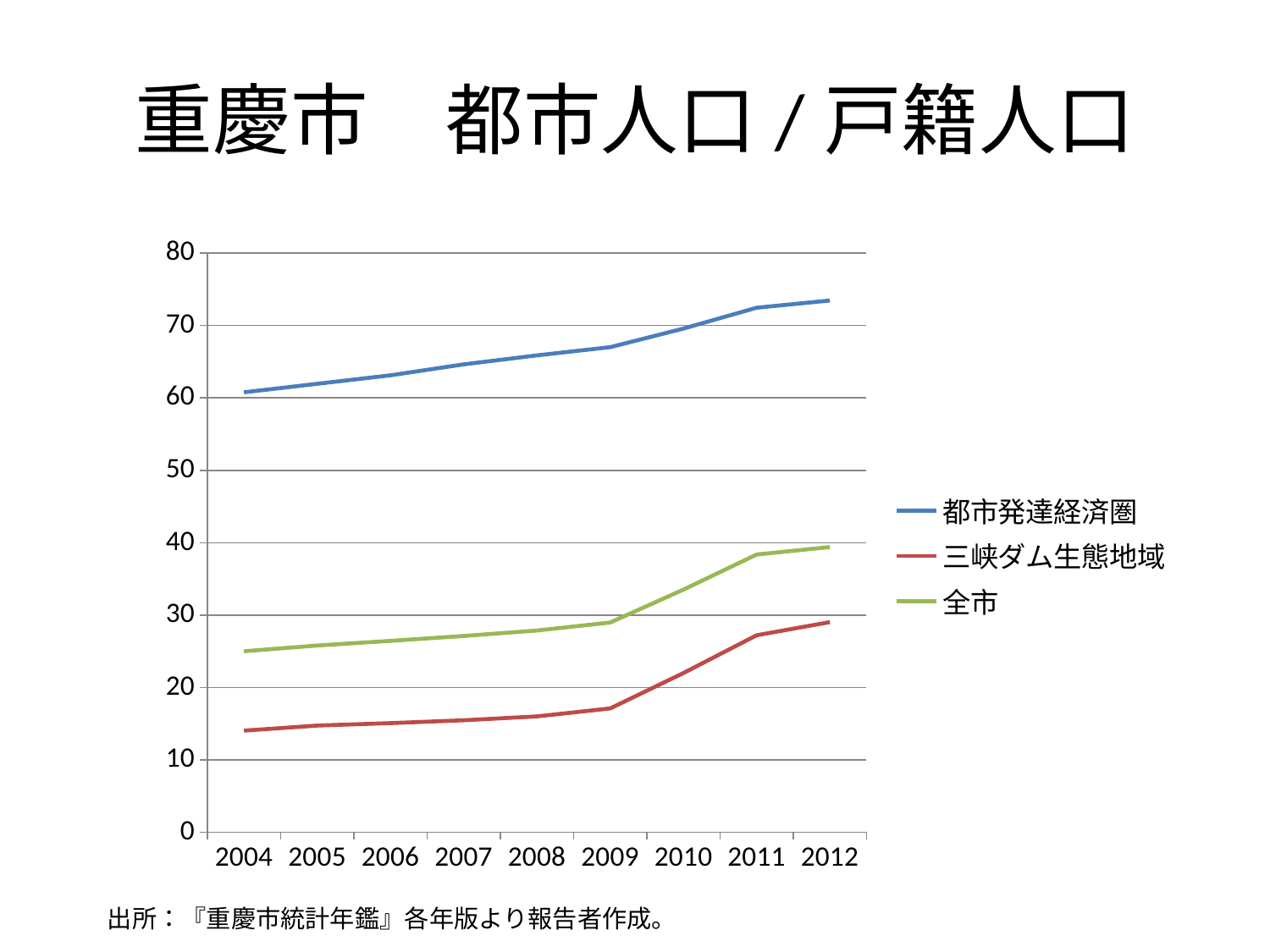

# 重慶市　都市人口/戸籍人口

### Chart

| Category | 都市発達経済圏 | 三峡ダム生態地域 | 全市 |
|---|---|---|---|
| 2004 | 60.7754288837562 | 14.031098117205916 | 24.992764524223738 |
| 2005 | 61.953696322739404 | 14.728450003634526 | 25.78861839925532 |
| 2006 | 63.127237840708574 | 15.06572726561778 | 26.429020247774993 |
| 2007 | 64.63734737769047 | 15.459947105907442 | 27.10612860551661 |
| 2008 | 65.8813058373077 | 15.996101228809136 | 27.858952119249015 |
| 2009 | 67.00912481683763 | 17.094809047345745 | 28.962239094397685 |
| 2010 | 69.57871686766676 | 21.983529023565318 | 33.5104209235799 |
| 2011 | 72.4556474271494 | 27.202737776663138 | 38.369756832972456 |
| 2012 | 73.46219767663302 | 29.018745061711577 | 39.398045127174406 |
出所：『重慶市統計年鑑』各年版より報告者作成。